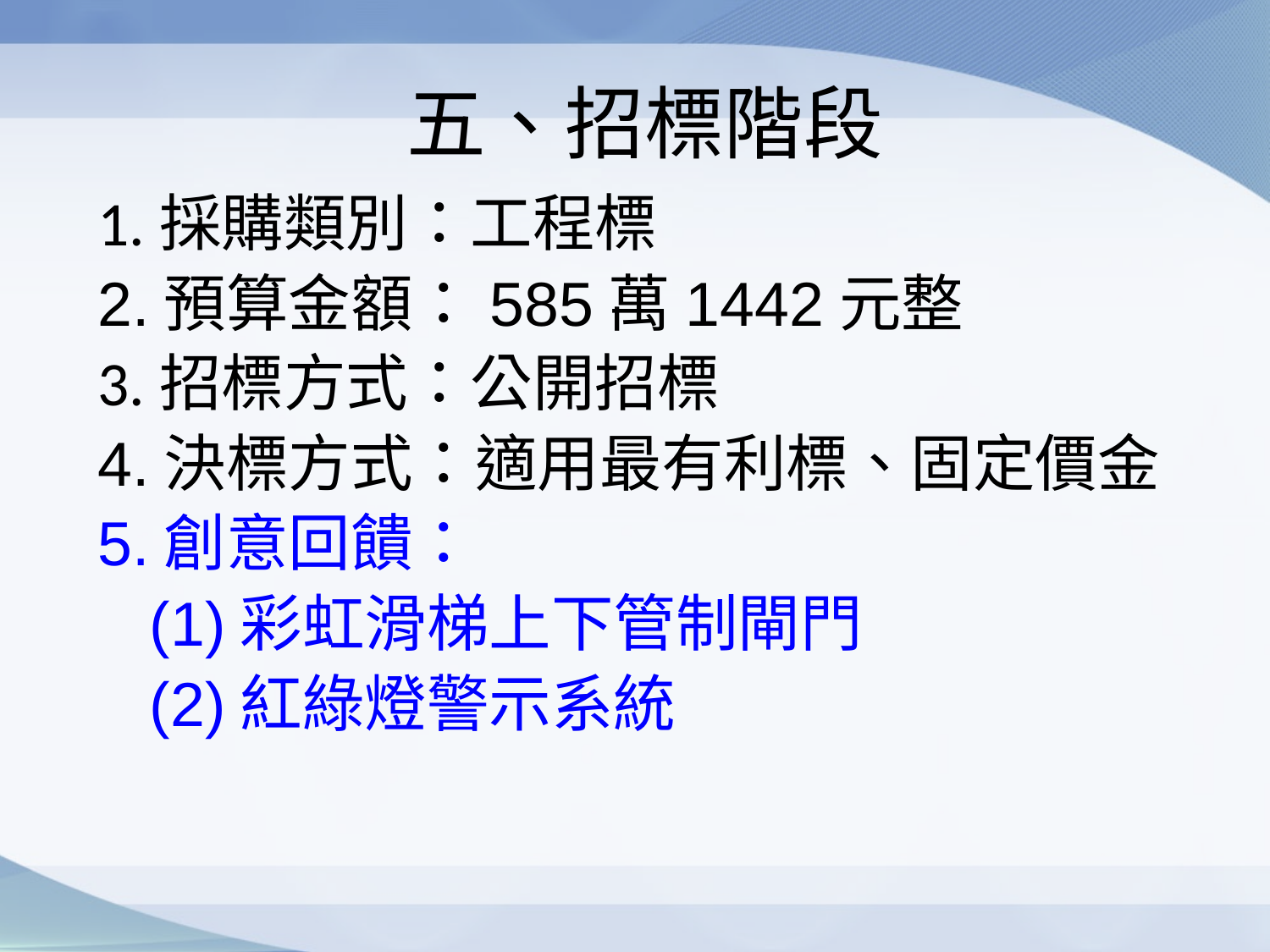

# 五、招標階段
1.採購類別：工程標
2.預算金額：585萬1442元整
3.招標方式：公開招標
4.決標方式：適用最有利標、固定價金
5.創意回饋：
   (1)彩虹滑梯上下管制閘門
   (2)紅綠燈警示系統